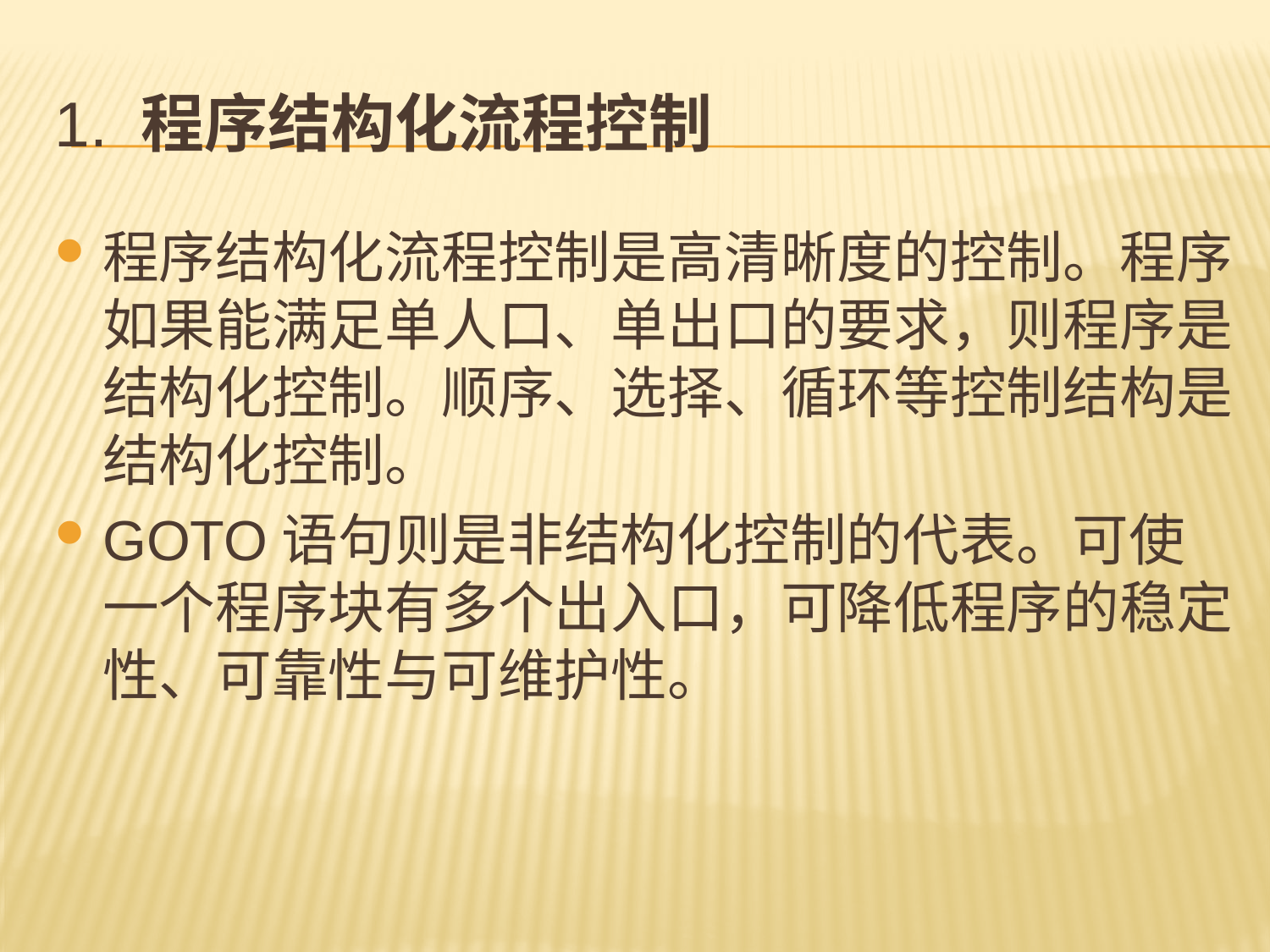

# 1. 程序结构化流程控制
程序结构化流程控制是高清晰度的控制。程序如果能满足单人口、单出口的要求，则程序是结构化控制。顺序、选择、循环等控制结构是结构化控制。
GOTO语句则是非结构化控制的代表。可使一个程序块有多个出入口，可降低程序的稳定性、可靠性与可维护性。